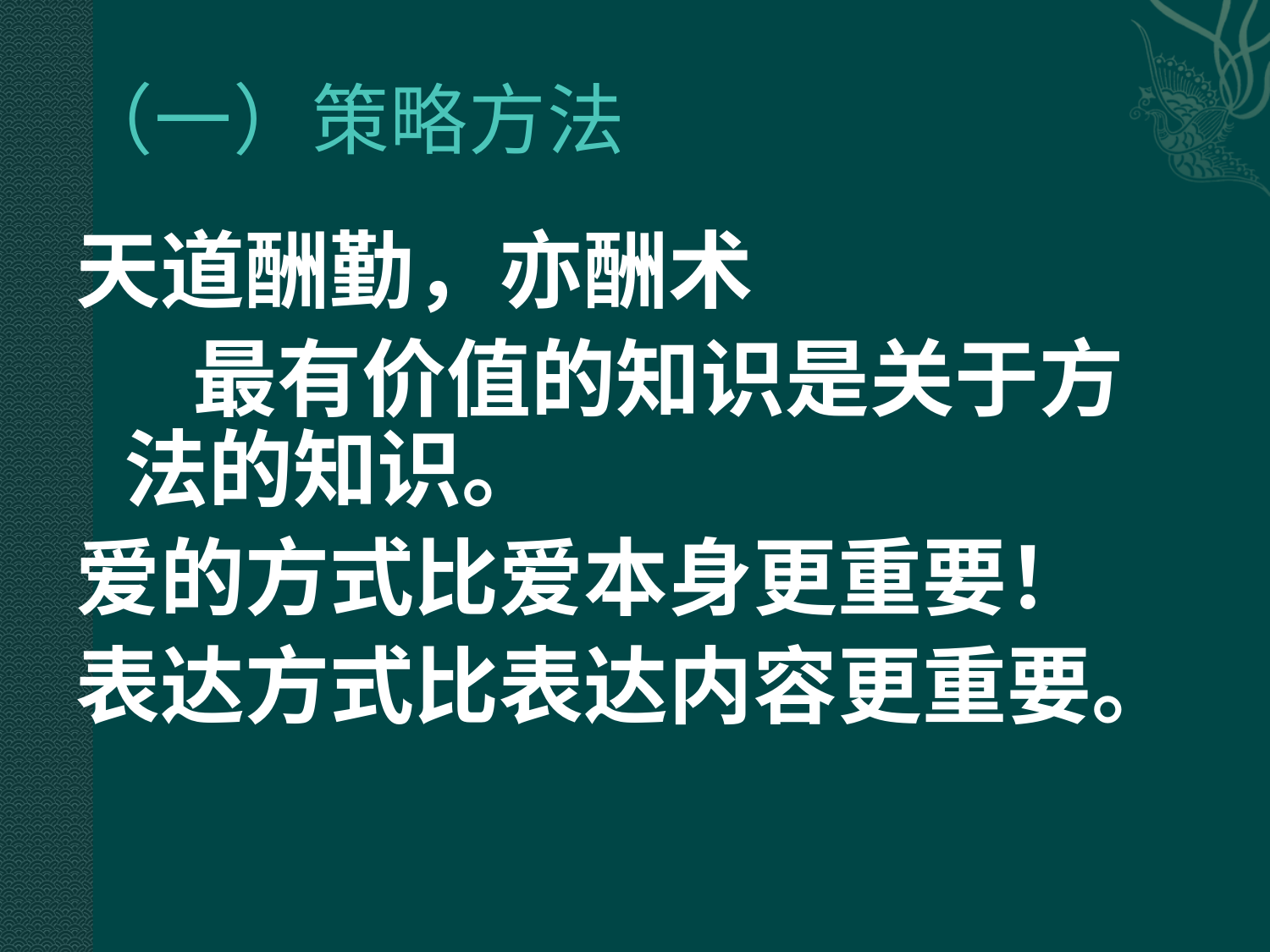

# （一）策略方法
天道酬勤，亦酬术
     最有价值的知识是关于方法的知识。
爱的方式比爱本身更重要！
表达方式比表达内容更重要。